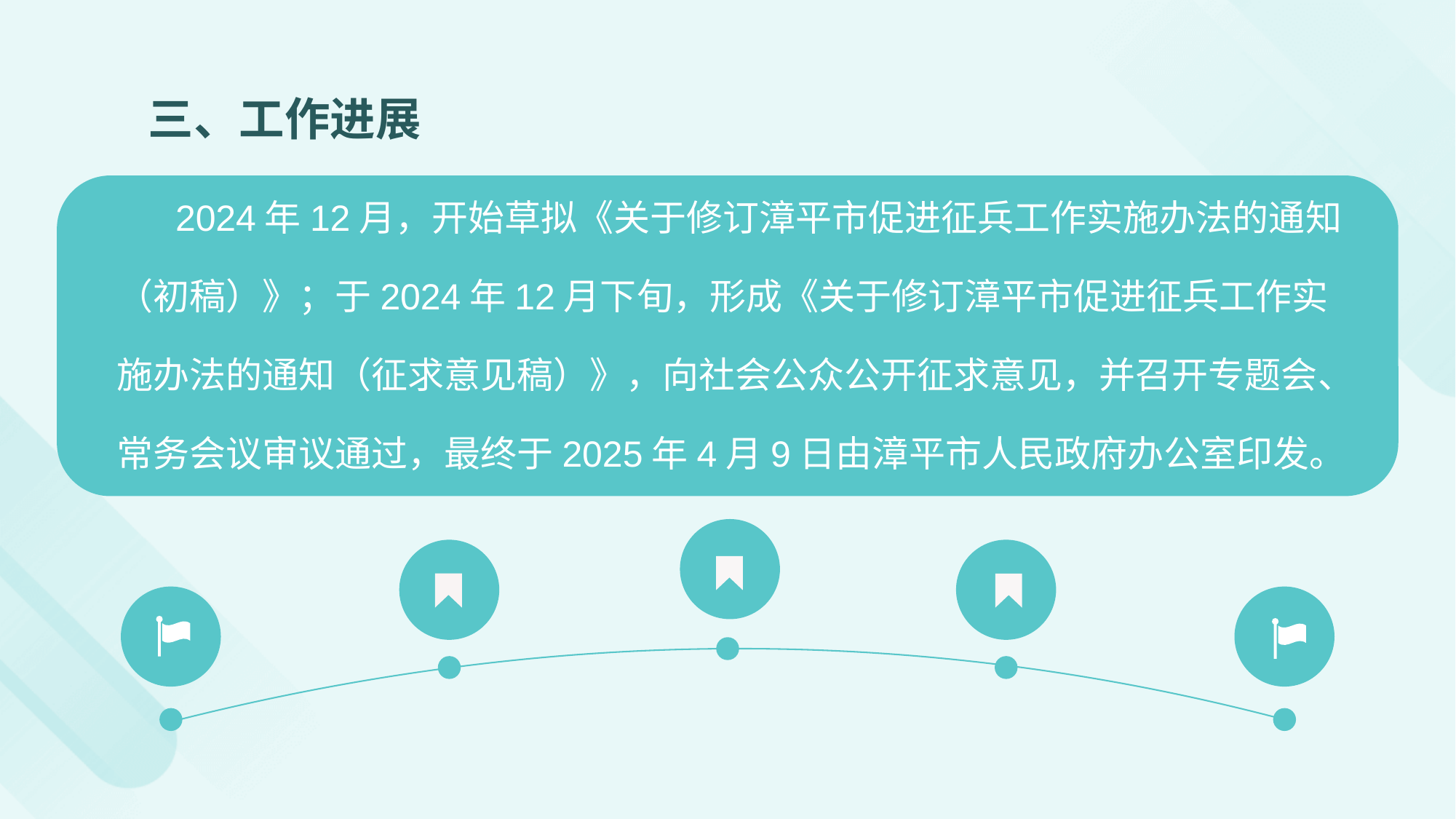

三、工作进展

       2024年12月，开始草拟《关于修订漳平市促进征兵工作实施办法的通知（初稿）》；于2024年12月下旬，形成《关于修订漳平市促进征兵工作实施办法的通知（征求意见稿）》，向社会公众公开征求意见，并召开专题会、常务会议审议通过，最终于2025年4月9日由漳平市人民政府办公室印发。